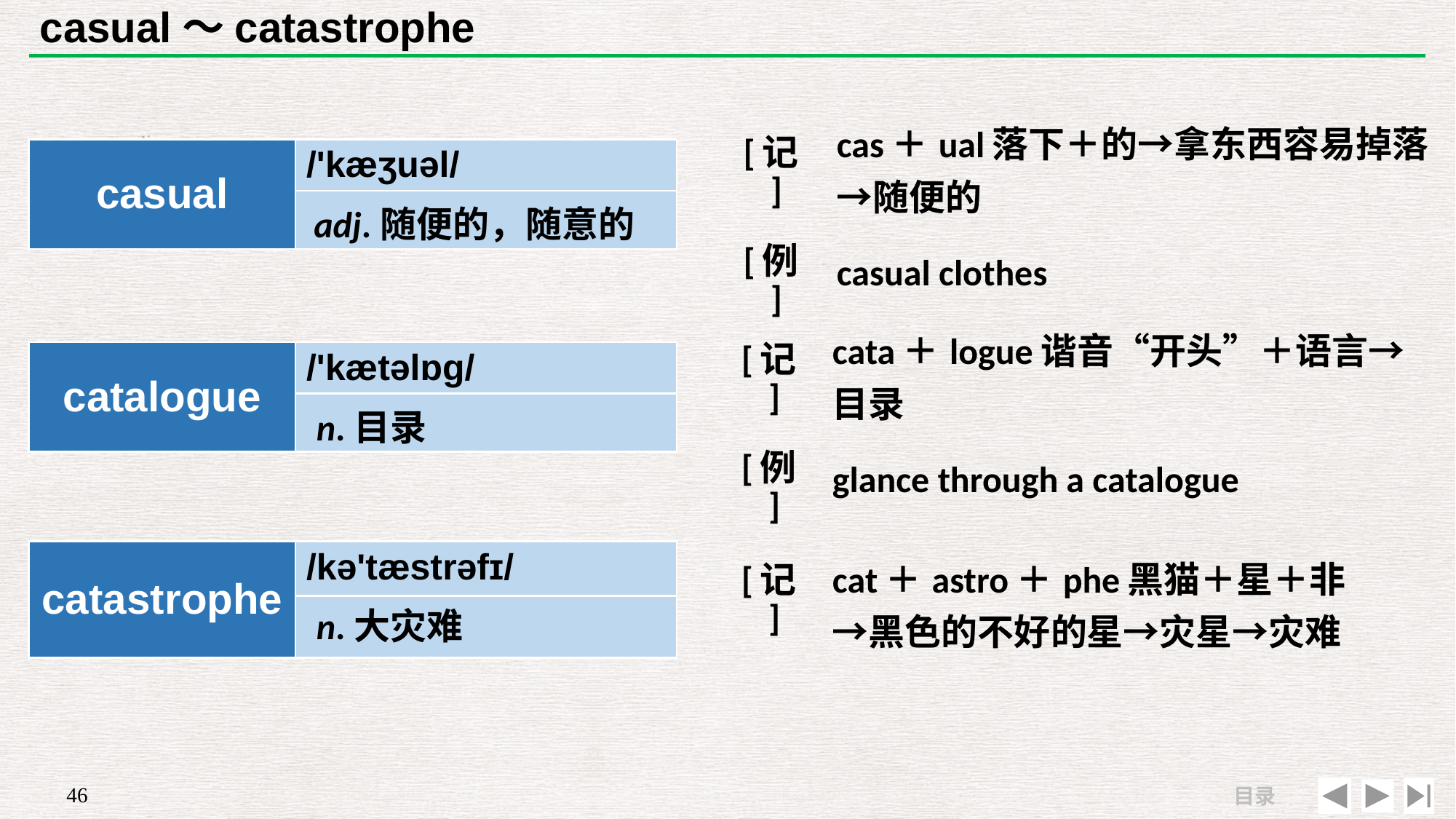

# casual～catastrophe

| [记] | cas＋ual落下＋的→拿东西容易掉落→随便的 |
| --- | --- |
| [例] | casual clothes |
| casual | /'kæʒuəl/ |
| --- | --- |
|  |  |
adj.随便的，随意的
| [记] | cata＋logue谐音“开头”＋语言→ 目录 |
| --- | --- |
| [例] | glance through a catalogue |
| catalogue | /'kætəlɒɡ/ |
| --- | --- |
|  |  |
n.目录
| catastrophe | /kə'tæstrəfɪ/ |
| --- | --- |
|  |  |
| [记] | cat＋astro＋phe黑猫＋星＋非→黑色的不好的星→灾星→灾难 |
| --- | --- |
|  |  |
n.大灾难